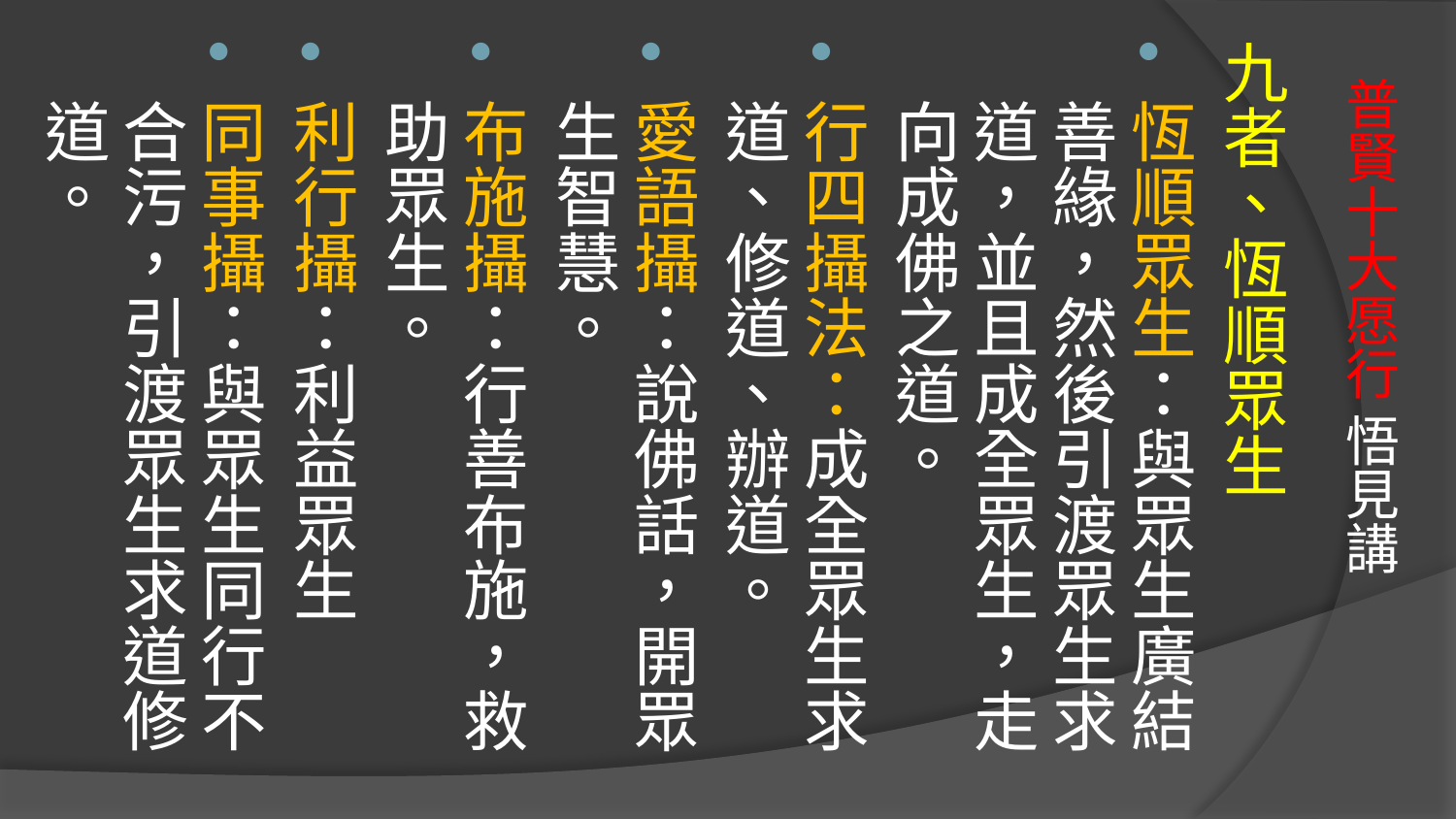

九者、恆順眾生
恆順眾生：與眾生廣結善緣，然後引渡眾生求道，並且成全眾生，走向成佛之道。
行四攝法：成全眾生求道、修道、辦道。
愛語攝：說佛話，開眾生智慧。
布施攝：行善布施，救助眾生。
利行攝：利益眾生
同事攝：與眾生同行不合污，引渡眾生求道修道。
# 普賢十大愿行 悟見講